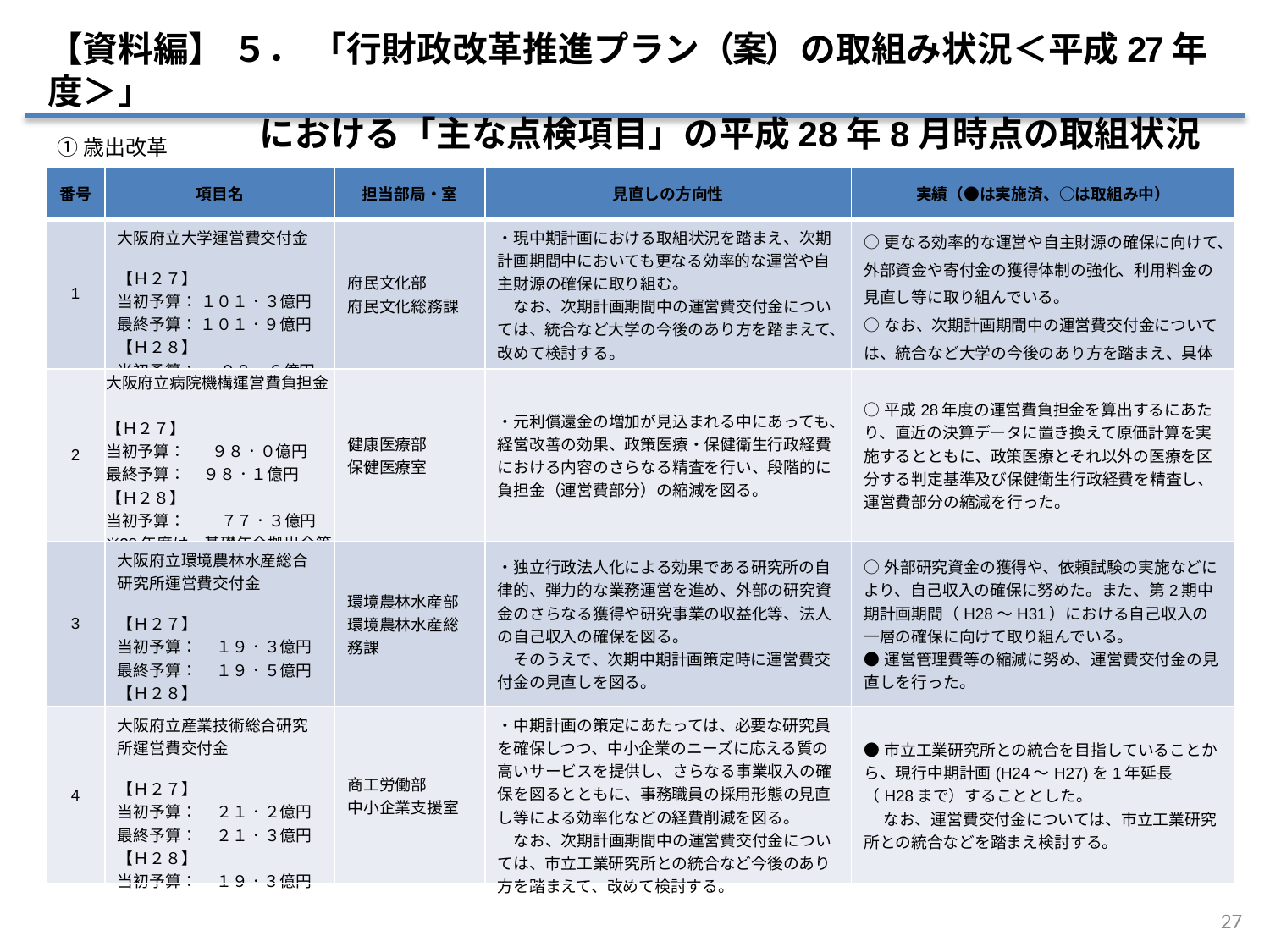

【資料編】 ５． 「行財政改革推進プラン（案）の取組み状況＜平成27年度＞」
　　　　　　における「主な点検項目」の平成28年8月時点の取組状況
①歳出改革
| 番号 | 項目名 | 担当部局・室 | 見直しの方向性 | 実績（●は実施済、○は取組み中） |
| --- | --- | --- | --- | --- |
| 1 | 大阪府立大学運営費交付金 【Ｈ２７】 当初予算： １０１．３億円 最終予算： １０１．９億円 【Ｈ２８】 当初予算：　 ９８．６億円 | 府民文化部 府民文化総務課 | ・現中期計画における取組状況を踏まえ、次期計画期間中においても更なる効率的な運営や自主財源の確保に取り組む。 　なお、次期計画期間中の運営費交付金については、統合など大学の今後のあり方を踏まえて、改めて検討する。 | ○更なる効率的な運営や自主財源の確保に向けて、外部資金や寄付金の獲得体制の強化、利用料金の見直し等に取り組んでいる。 ○なお、次期計画期間中の運営費交付金については、統合など大学の今後のあり方を踏まえ、具体的に検討を行う。 |
| 2 | 大阪府立病院機構運営費負担金 【Ｈ２７】 当初予算：　 ９８．０億円 最終予算： ９８．１億円 【Ｈ２８】 当初予算：　 　７７．３億円 ※28年度は、基礎年金拠出金等公的負担金を分離して予算化 | 健康医療部　 保健医療室 | ・元利償還金の増加が見込まれる中にあっても、経営改善の効果、政策医療・保健衛生行政経費における内容のさらなる精査を行い、段階的に負担金（運営費部分）の縮減を図る。 | ○平成28年度の運営費負担金を算出するにあたり、直近の決算データに置き換えて原価計算を実施するとともに、政策医療とそれ以外の医療を区分する判定基準及び保健衛生行政経費を精査し、運営費部分の縮減を行った。 |
| 3 | 大阪府立環境農林水産総合研究所運営費交付金 【Ｈ２７】 当初予算：　 １９．３億円 最終予算：　 １９．５億円 【Ｈ２８】 当初予算：　 １８．５億円 | 環境農林水産部 環境農林水産総務課 | ・独立行政法人化による効果である研究所の自律的、弾力的な業務運営を進め、外部の研究資金のさらなる獲得や研究事業の収益化等、法人の自己収入の確保を図る。 　そのうえで、次期中期計画策定時に運営費交付金の見直しを図る。 | ○外部研究資金の獲得や、依頼試験の実施などにより、自己収入の確保に努めた。また、第2期中期計画期間（H28～H31）における自己収入の一層の確保に向けて取り組んでいる。 ●運営管理費等の縮減に努め、運営費交付金の見直しを行った。 |
| 4 | 大阪府立産業技術総合研究所運営費交付金 【Ｈ２７】 当初予算：　 ２１．２億円 最終予算：　 ２１．３億円 【Ｈ２８】 当初予算：　 １９．３億円 | 商工労働部 中小企業支援室 | ・中期計画の策定にあたっては、必要な研究員を確保しつつ、中小企業のニーズに応える質の高いサービスを提供し、さらなる事業収入の確保を図るとともに、事務職員の採用形態の見直し等による効率化などの経費削減を図る。 　なお、次期計画期間中の運営費交付金については、市立工業研究所との統合など今後のあり方を踏まえて、改めて検討する。 | ●市立工業研究所との統合を目指していることから、現行中期計画(H24～H27)を1年延長（H28まで）することとした。 　 なお、運営費交付金については、市立工業研究所との統合などを踏まえ検討する。 |
27